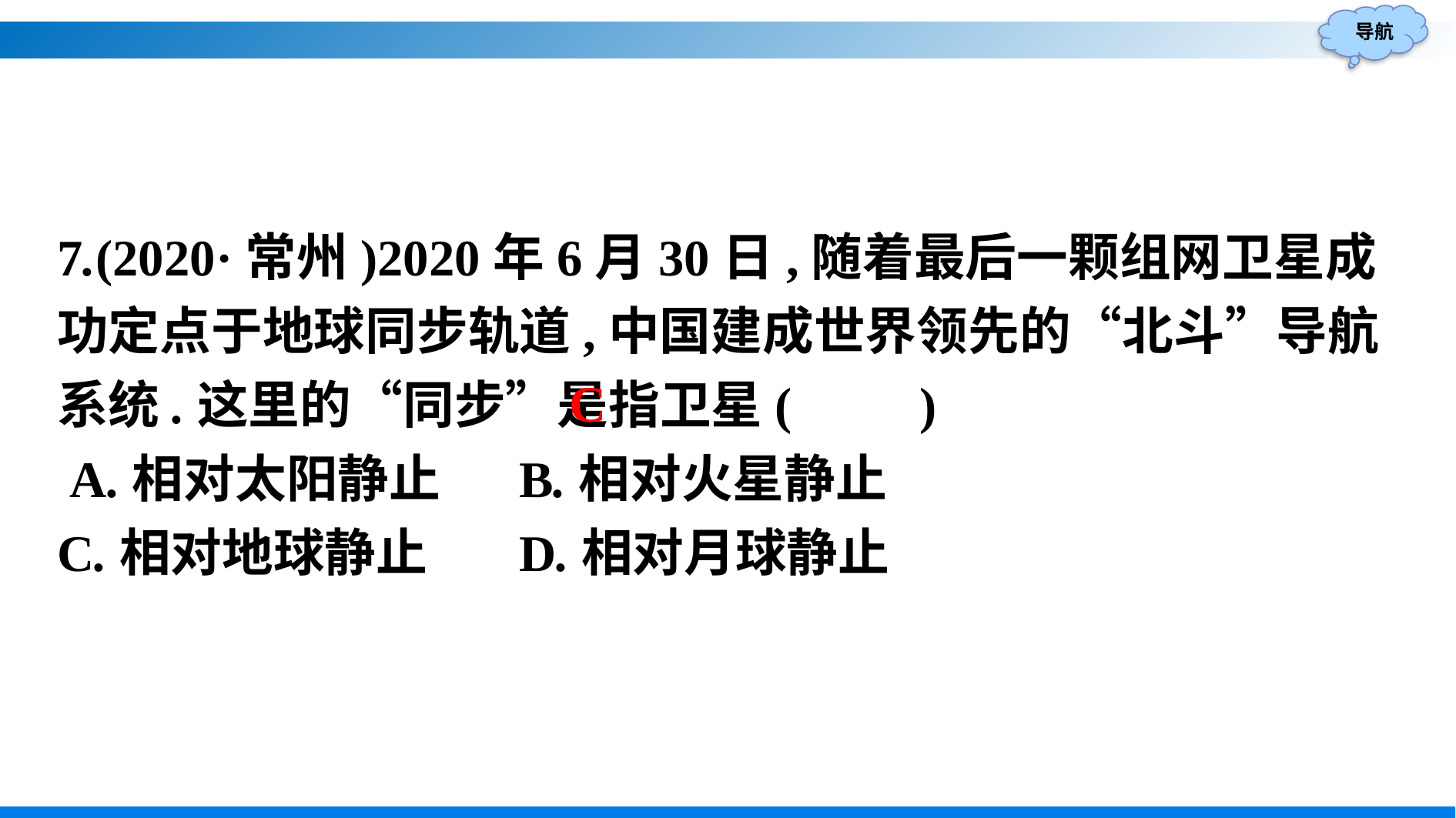

7.(2020·常州)2020年6月30日,随着最后一颗组网卫星成功定点于地球同步轨道,中国建成世界领先的“北斗”导航系统.这里的“同步”是指卫星(　　)
 A.相对太阳静止		B.相对火星静止
C.相对地球静止		D.相对月球静止
C